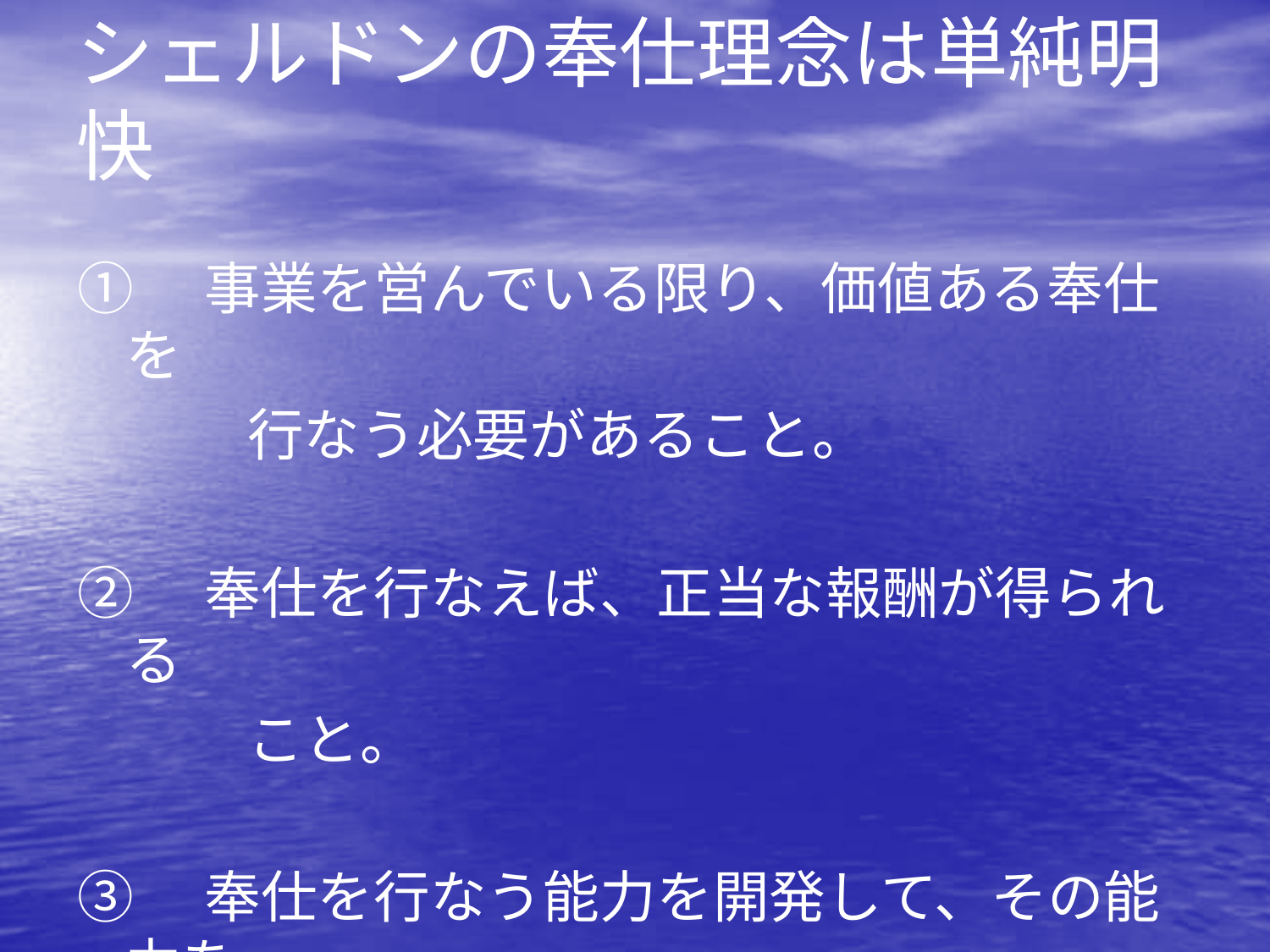

# シェルドンの奉仕理念は単純明快
①　事業を営んでいる限り、価値ある奉仕を
　　　行なう必要があること。

②　奉仕を行なえば、正当な報酬が得られる
　　　こと。

③　奉仕を行なう能力を開発して、その能力を
　　　適用すること。